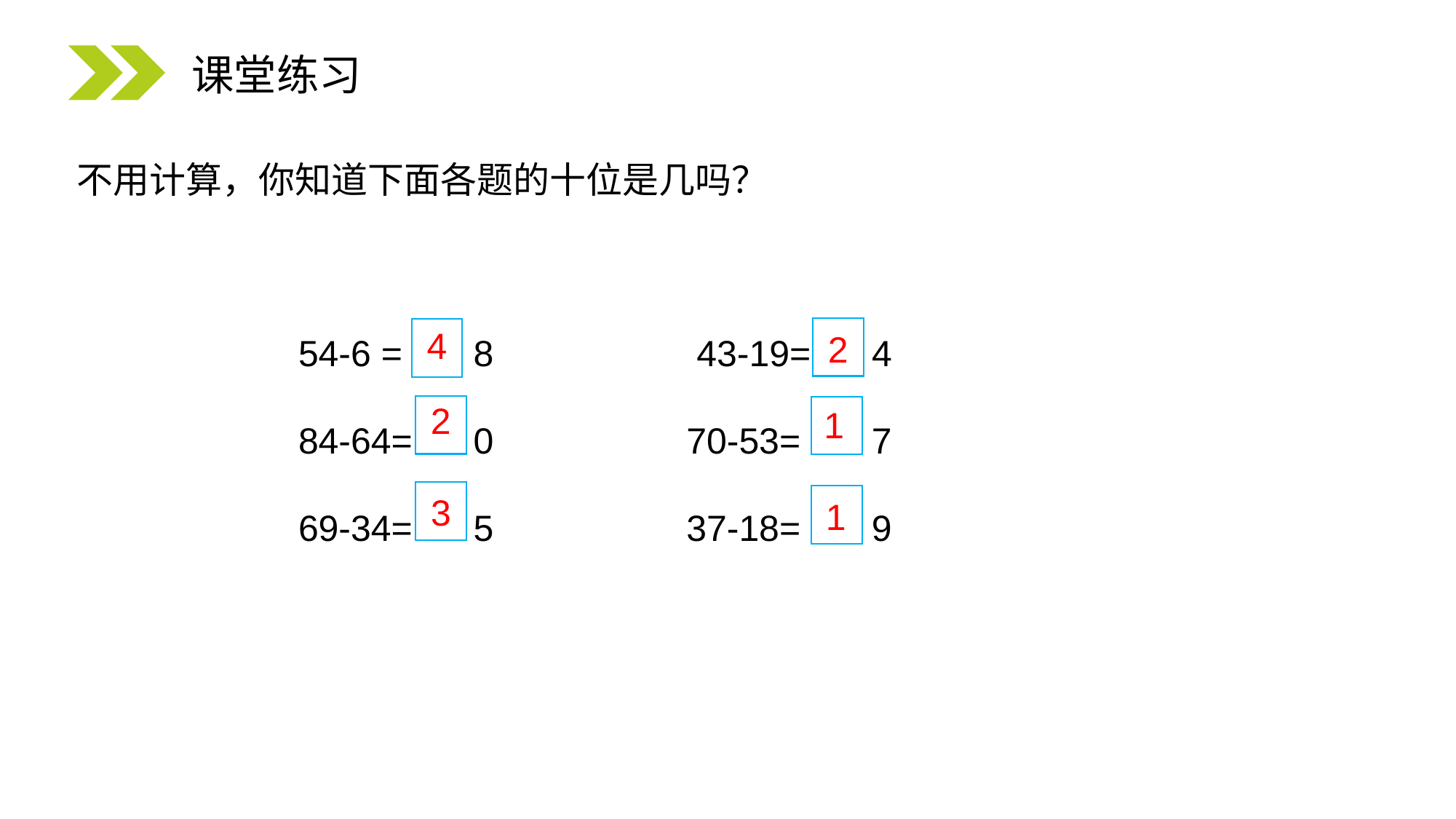

课堂练习
不用计算，你知道下面各题的十位是几吗？
54-6 =       8                    43-19=      4
84-64=      0                   70-53=       7
69-34=      5                   37-18=       9
4

2
2

1

3

1